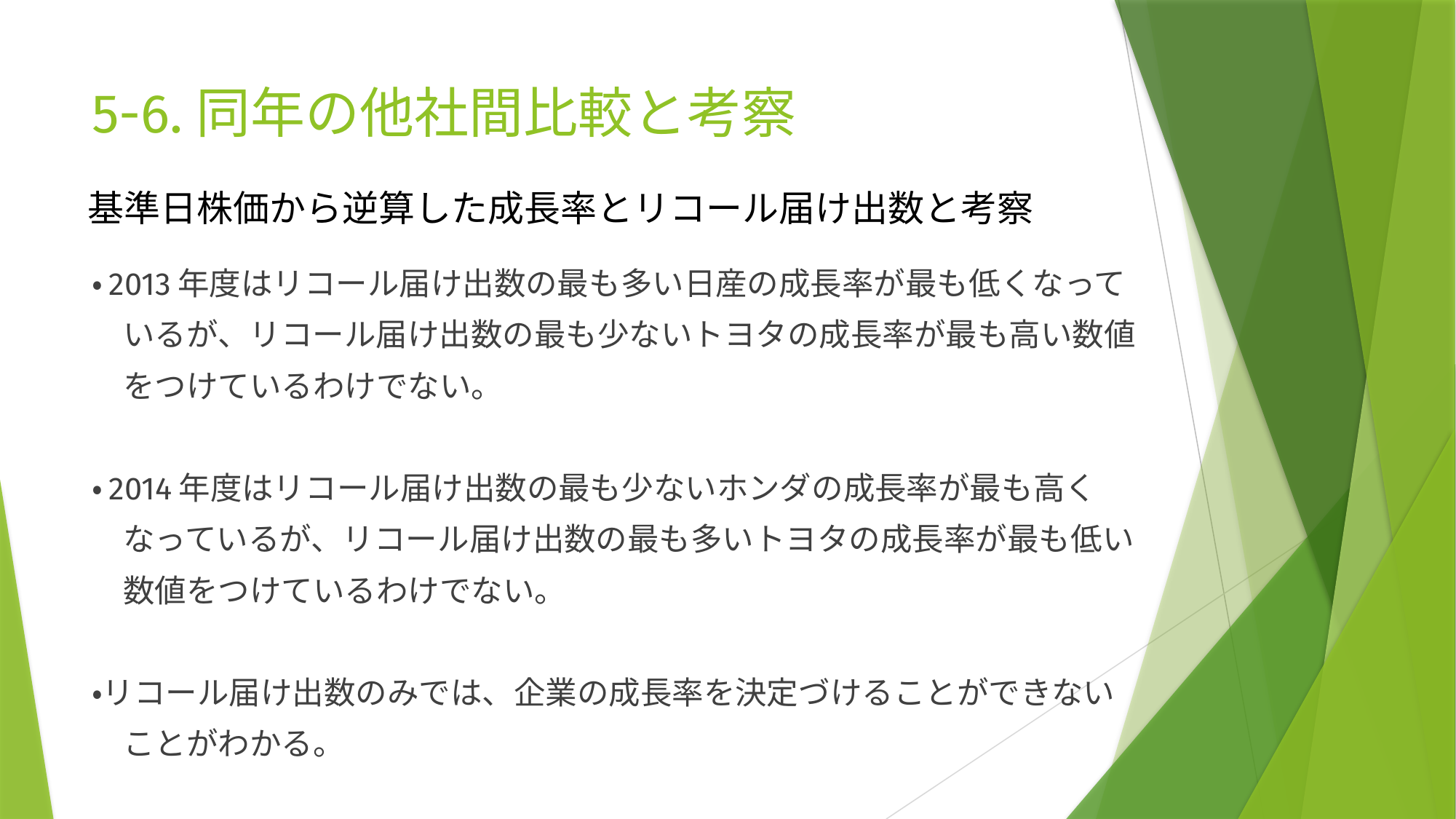

# 5-6.同年の他社間比較と考察
基準日株価から逆算した成長率とリコール届け出数と考察
・2013年度はリコール届け出数の最も多い日産の成長率が最も低くなって
　いるが、リコール届け出数の最も少ないトヨタの成長率が最も高い数値
　をつけているわけでない。

・2014年度はリコール届け出数の最も少ないホンダの成長率が最も高く
　なっているが、リコール届け出数の最も多いトヨタの成長率が最も低い
　数値をつけているわけでない。

・リコール届け出数のみでは、企業の成長率を決定づけることができない
　ことがわかる。